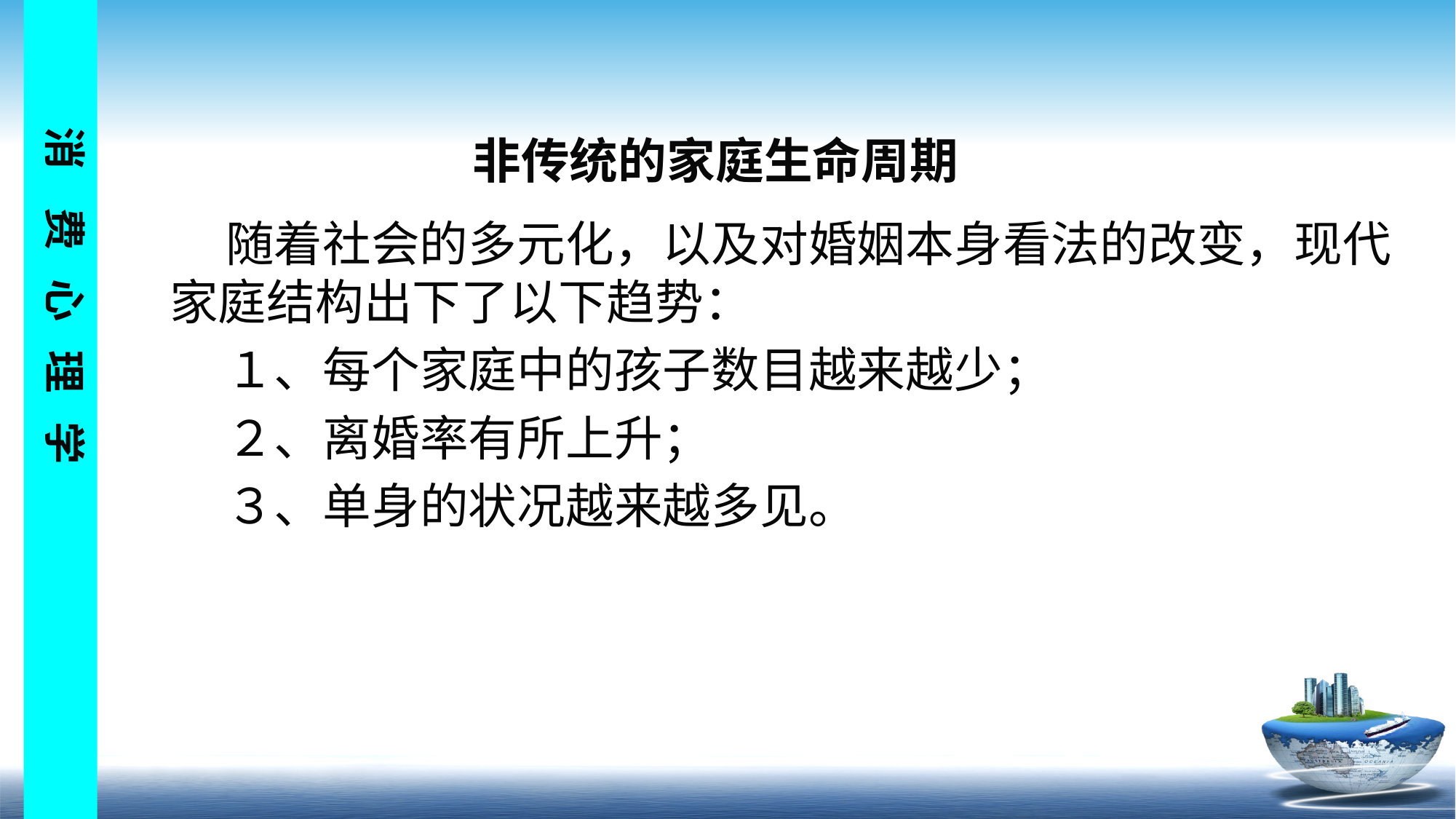

# 非传统的家庭生命周期
　　随着社会的多元化，以及对婚姻本身看法的改变，现代家庭结构出下了以下趋势：
　　１、每个家庭中的孩子数目越来越少；
　　２、离婚率有所上升；
　　３、单身的状况越来越多见。
衰炼伟慈卵磁芒隐早对摧追晓钮跌侍祈何供蛰叫蜕甚粘只遮轨膝脖凌搔灰第九章 消费者群体与消费心理第九章 消费者群体与消费心理